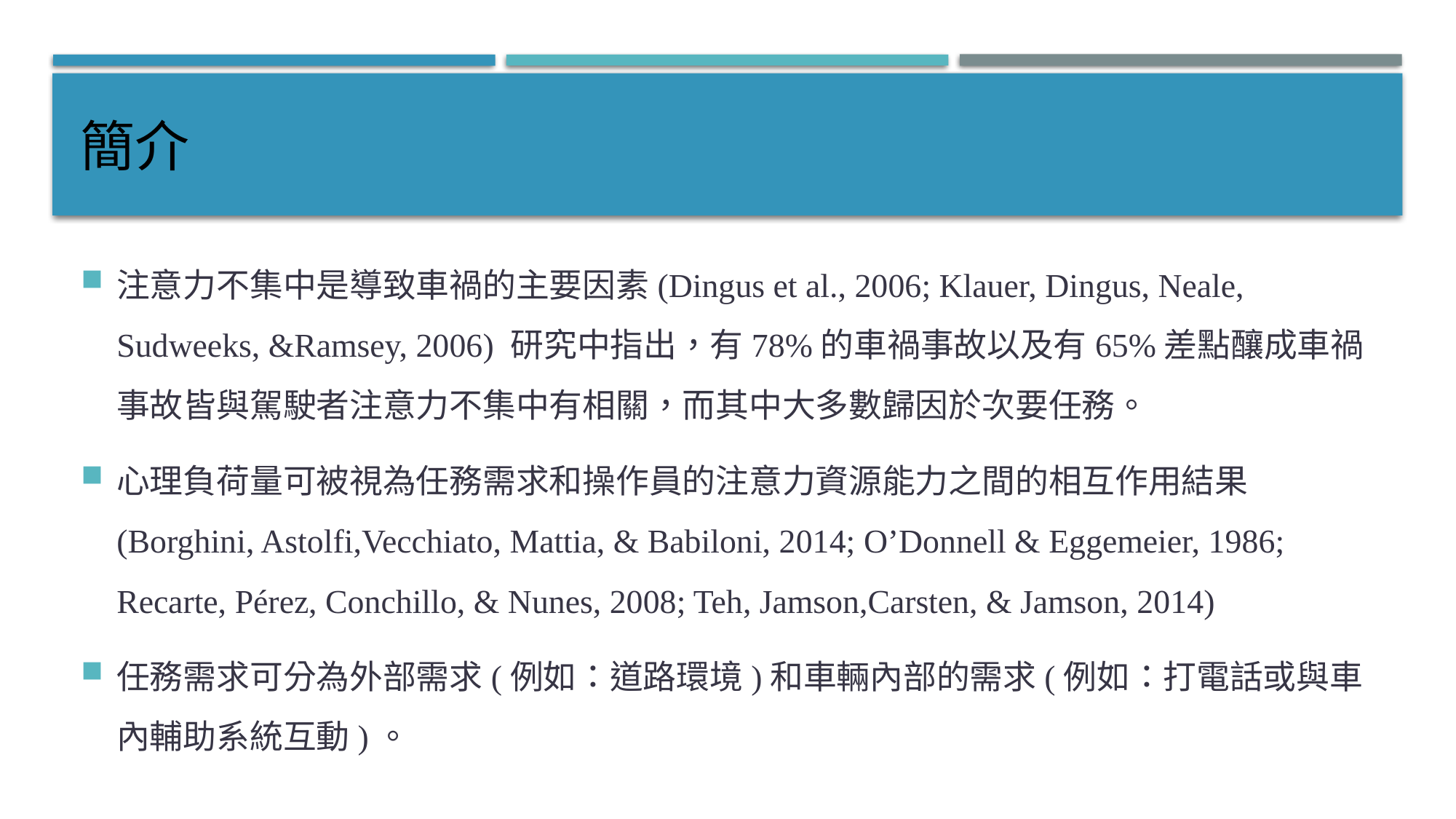

# 簡介
注意力不集中是導致車禍的主要因素(Dingus et al., 2006; Klauer, Dingus, Neale, Sudweeks, &Ramsey, 2006) 研究中指出，有78%的車禍事故以及有65%差點釀成車禍事故皆與駕駛者注意力不集中有相關，而其中大多數歸因於次要任務。
心理負荷量可被視為任務需求和操作員的注意力資源能力之間的相互作用結果(Borghini, Astolfi,Vecchiato, Mattia, & Babiloni, 2014; O’Donnell & Eggemeier, 1986; Recarte, Pérez, Conchillo, & Nunes, 2008; Teh, Jamson,Carsten, & Jamson, 2014)
任務需求可分為外部需求(例如：道路環境)和車輛內部的需求(例如：打電話或與車內輔助系統互動)。